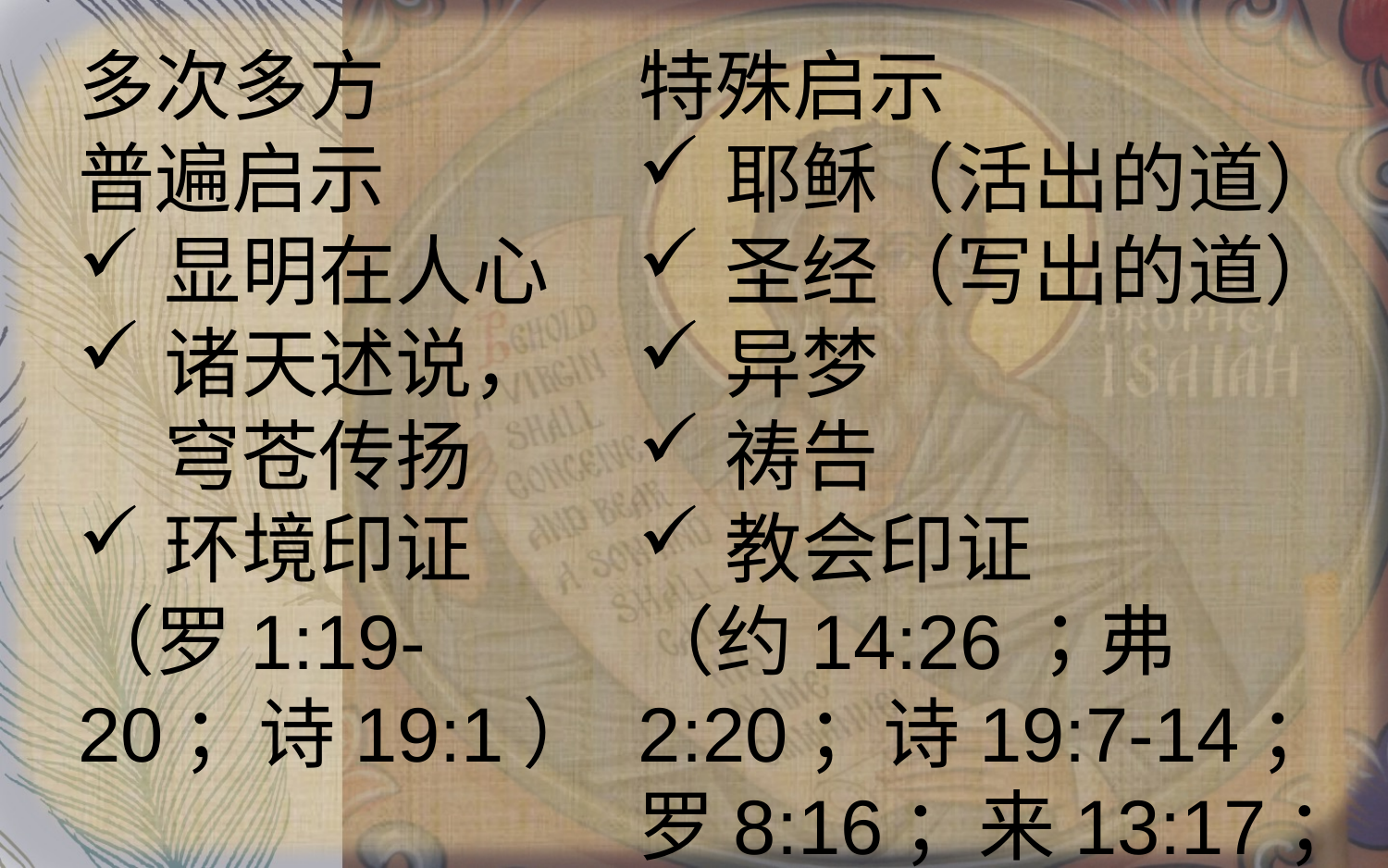

多次多方
普遍启示
显明在人心
诸天述说，穹苍传扬
环境印证
（罗1:19-20；诗19:1）
特殊启示
耶稣（活出的道）
圣经（写出的道）
异梦
祷告
教会印证
（约14:26；弗2:20；诗19:7-14；罗8:16；来13:17；太18:17）